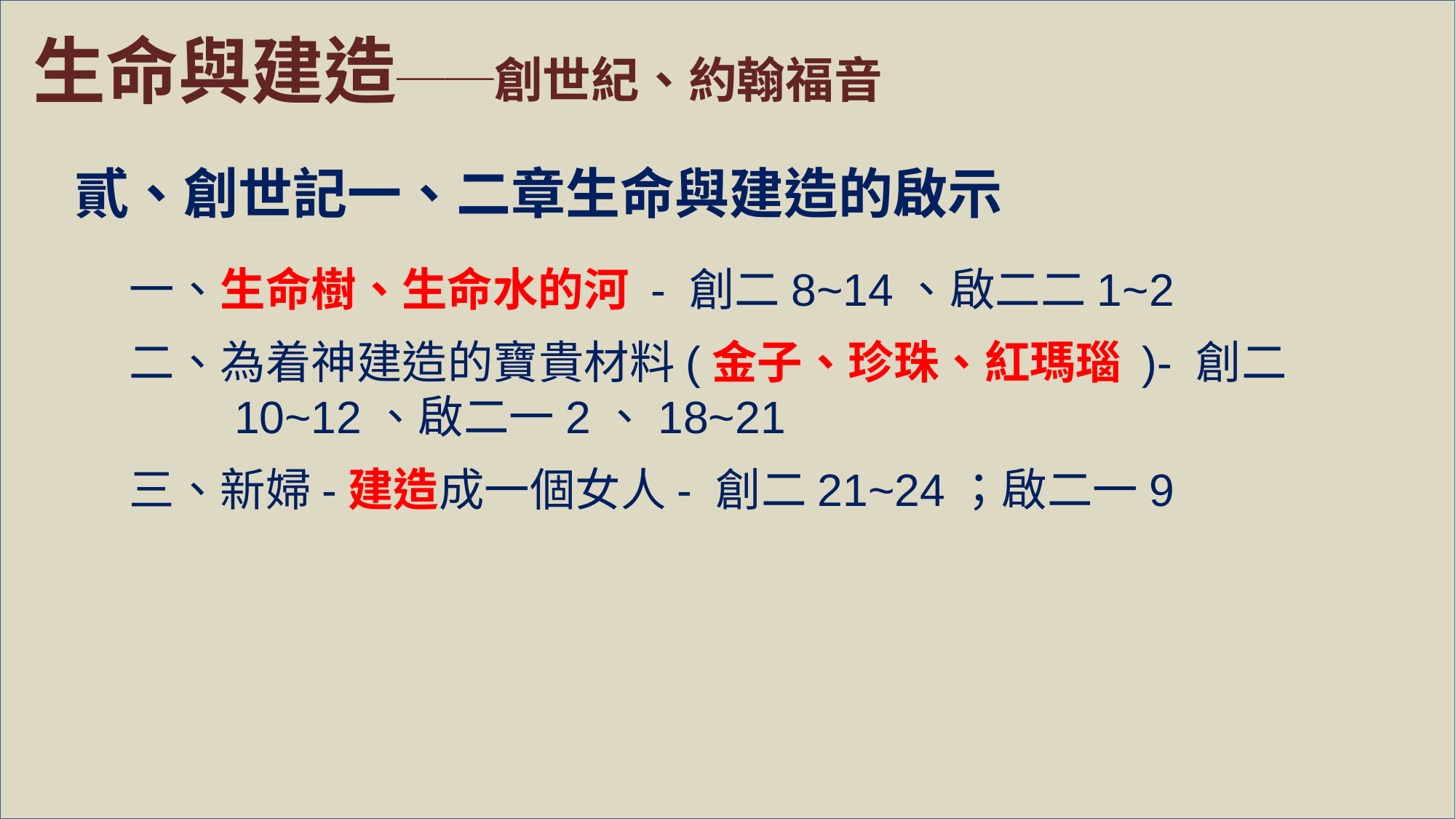

生命與建造──創世紀、約翰福音

貳、創世記一、二章生命與建造的啟示
一、生命樹、生命水的河 - 創二8~14、啟二二1~2
二、為着神建造的寶貴材料(金子、珍珠、紅瑪瑙 )- 創二10~12、啟二一2、18~21
三、新婦-建造成一個女人- 創二21~24；啟二一9